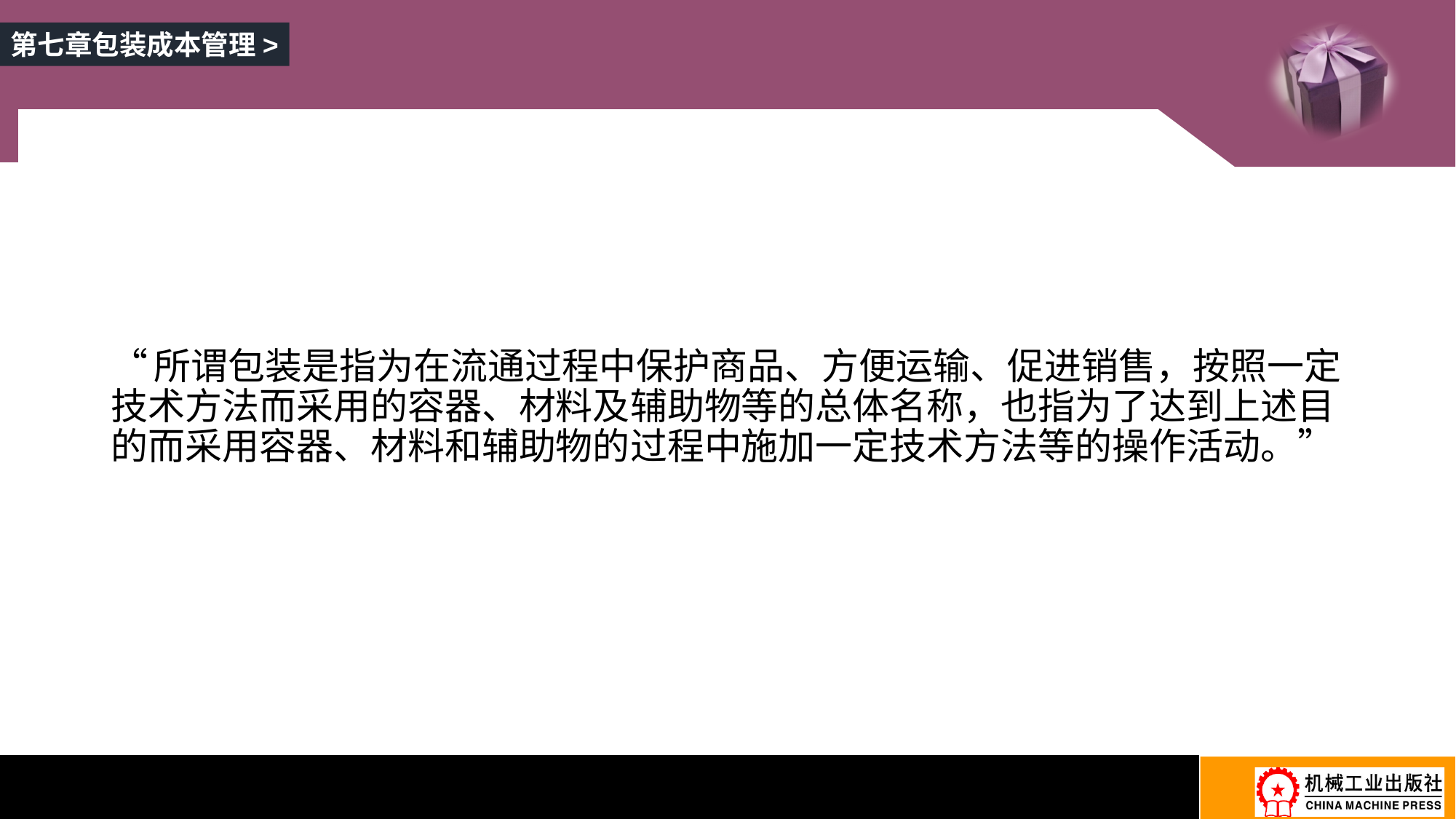

第七章包装成本管理>
# “所谓包装是指为在流通过程中保护商品、方便运输、促进销售，按照一定技术方法而采用的容器、材料及辅助物等的总体名称，也指为了达到上述目的而采用容器、材料和辅助物的过程中施加一定技术方法等的操作活动。”